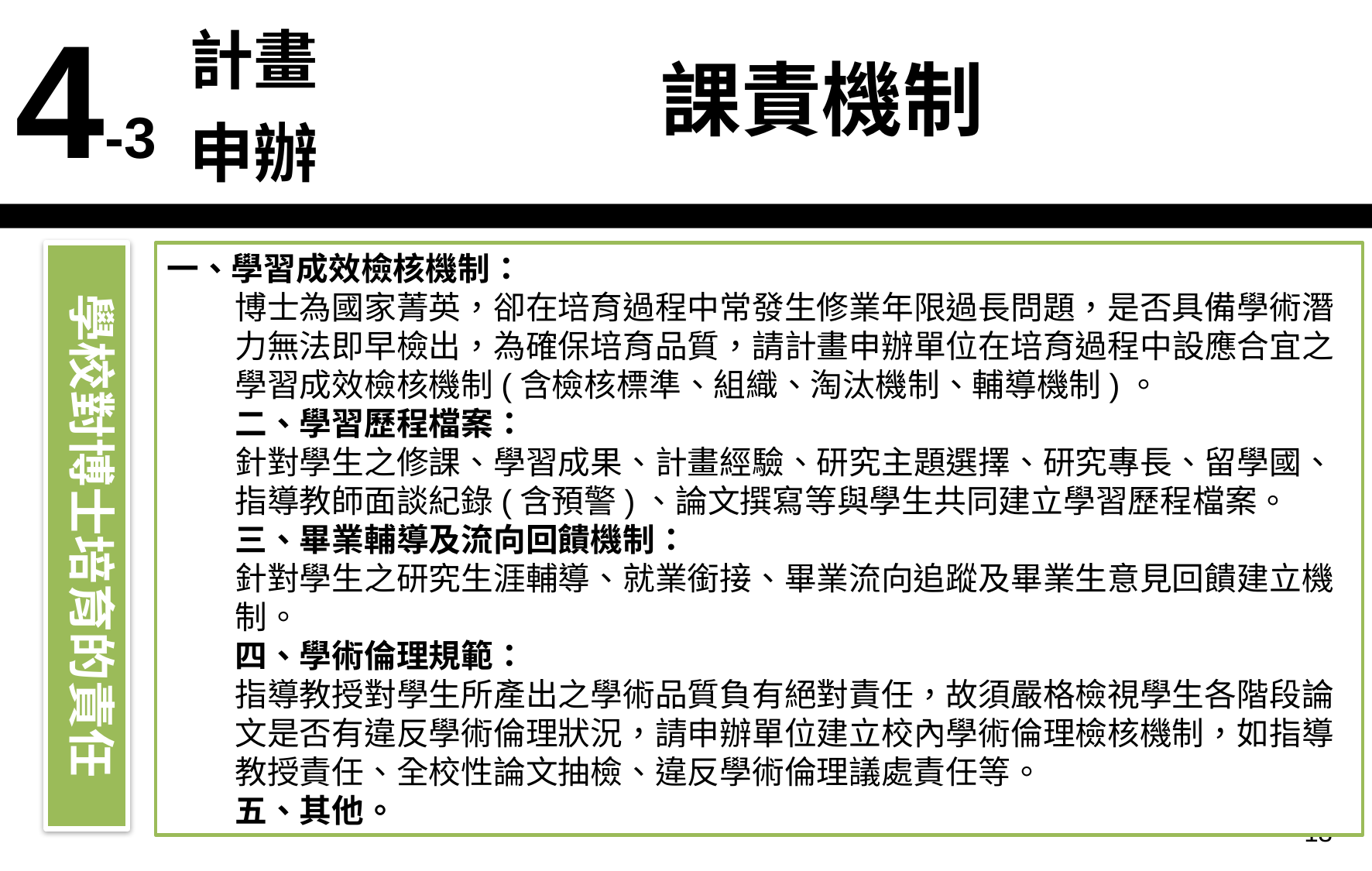

| 4-3 | 計畫申辦 |
| --- | --- |
課責機制
學校對博士培育的責任
一、學習成效檢核機制：
博士為國家菁英，卻在培育過程中常發生修業年限過長問題，是否具備學術潛力無法即早檢出，為確保培育品質，請計畫申辦單位在培育過程中設應合宜之學習成效檢核機制(含檢核標準、組織、淘汰機制、輔導機制)。
二、學習歷程檔案：
針對學生之修課、學習成果、計畫經驗、研究主題選擇、研究專長、留學國、指導教師面談紀錄(含預警)、論文撰寫等與學生共同建立學習歷程檔案。
三、畢業輔導及流向回饋機制：
針對學生之研究生涯輔導、就業銜接、畢業流向追蹤及畢業生意見回饋建立機制。
四、學術倫理規範：
指導教授對學生所產出之學術品質負有絕對責任，故須嚴格檢視學生各階段論文是否有違反學術倫理狀況，請申辦單位建立校內學術倫理檢核機制，如指導教授責任、全校性論文抽檢、違反學術倫理議處責任等。
五、其他。
13